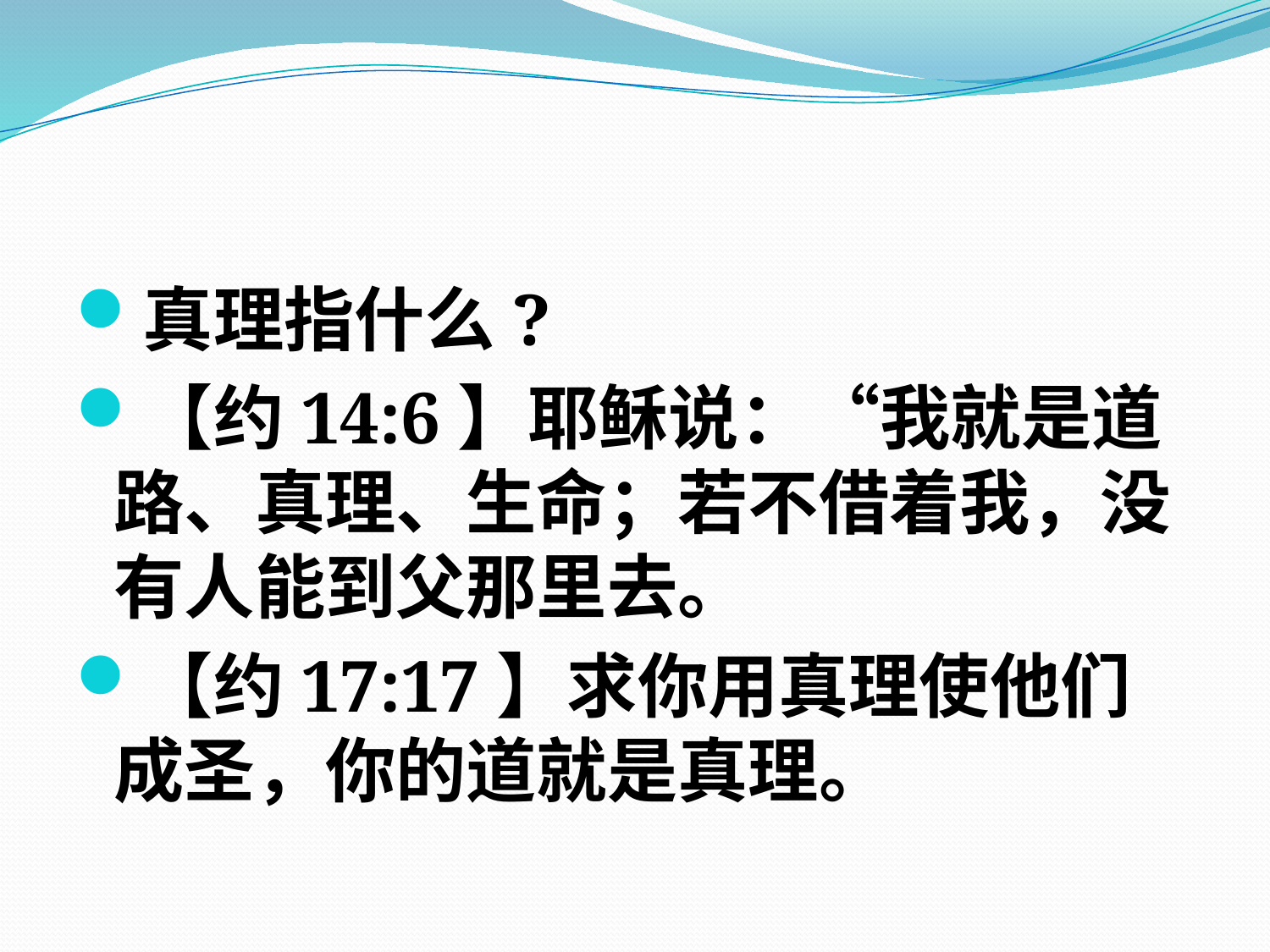

#
真理指什么?
【约14:6】耶稣说：“我就是道路、真理、生命；若不借着我，没有人能到父那里去。
【约17:17】求你用真理使他们成圣，你的道就是真理。